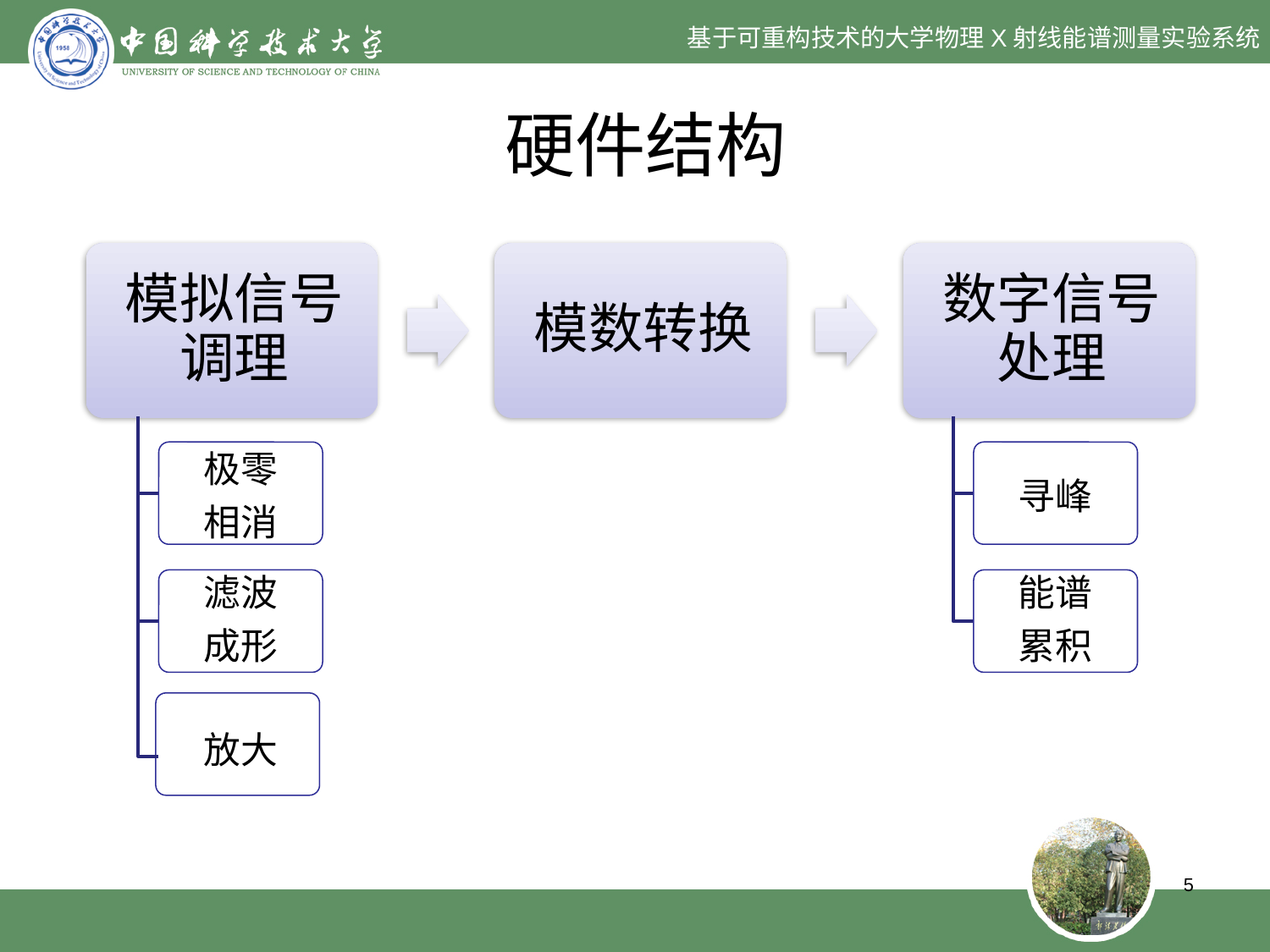

基于可重构技术的大学物理X射线能谱测量实验系统
# 硬件结构
模拟信号调理

模数转换

数字信号处理

极零
相消

寻峰

滤波
成形

能谱
累积

放大
5